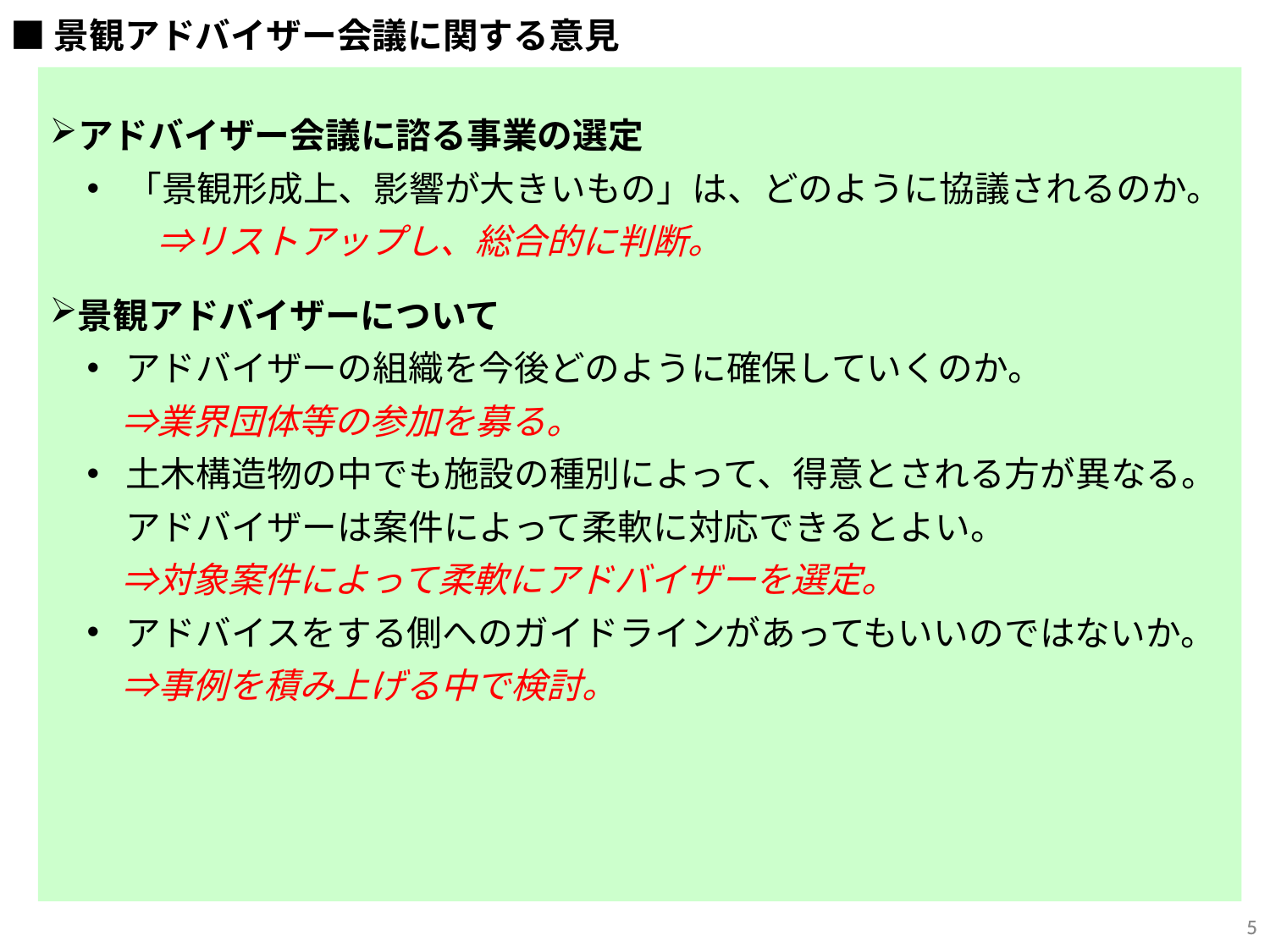

■景観アドバイザー会議に関する意見

アドバイザー会議に諮る事業の選定
「景観形成上、影響が大きいもの」は、どのように協議されるのか。
　　⇒リストアップし、総合的に判断。
景観アドバイザーについて
アドバイザーの組織を今後どのように確保していくのか。
　⇒業界団体等の参加を募る。
土木構造物の中でも施設の種別によって、得意とされる方が異なる。アドバイザーは案件によって柔軟に対応できるとよい。
　⇒対象案件によって柔軟にアドバイザーを選定。
アドバイスをする側へのガイドラインがあってもいいのではないか。
　⇒事例を積み上げる中で検討。
5
5